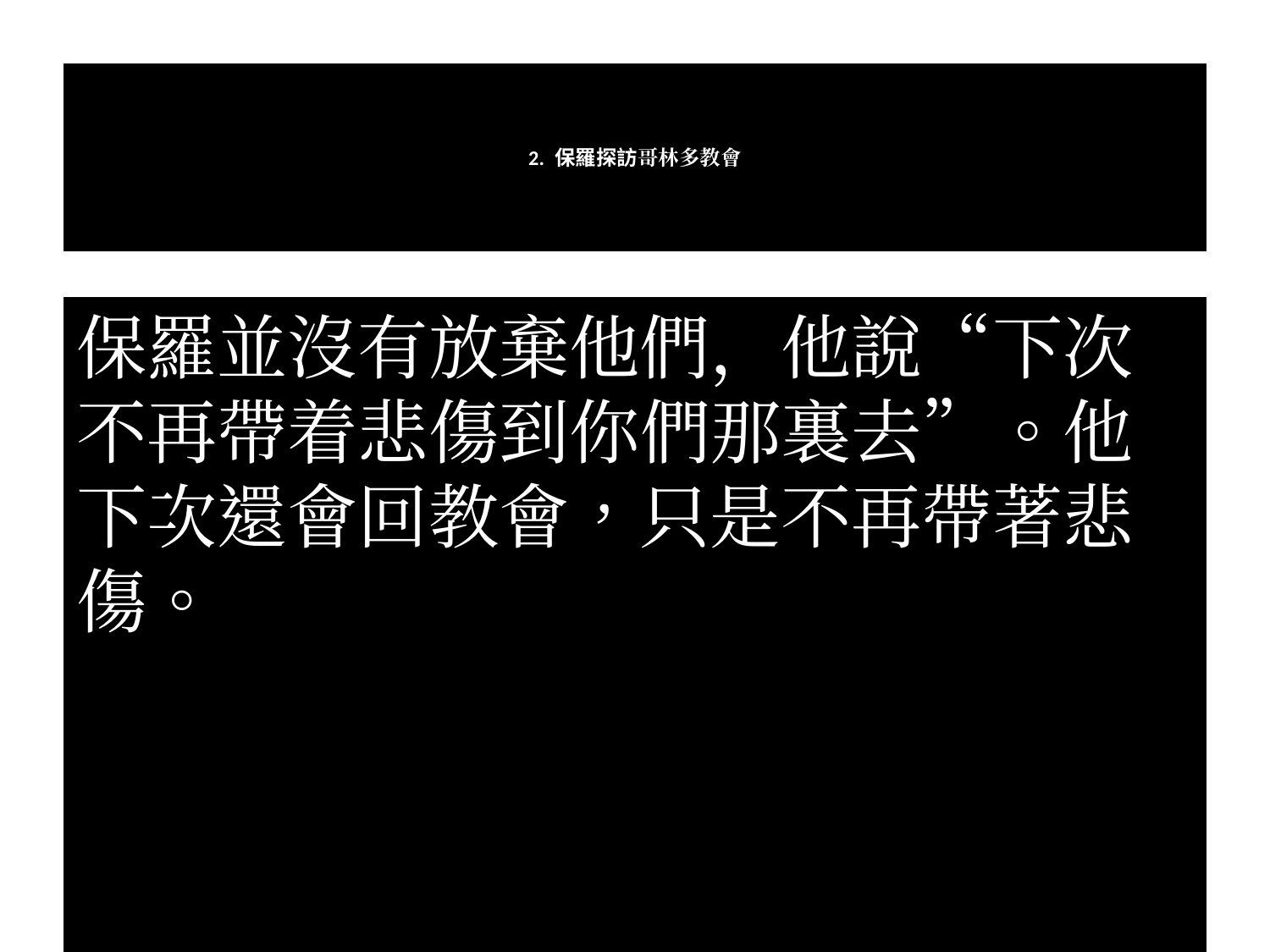

# 2.  保羅探訪哥林多教會
保羅並沒有放棄他們，他說“下次不再帶着悲傷到你們那裏去”。他下次還會回教會，只是不再帶著悲傷。